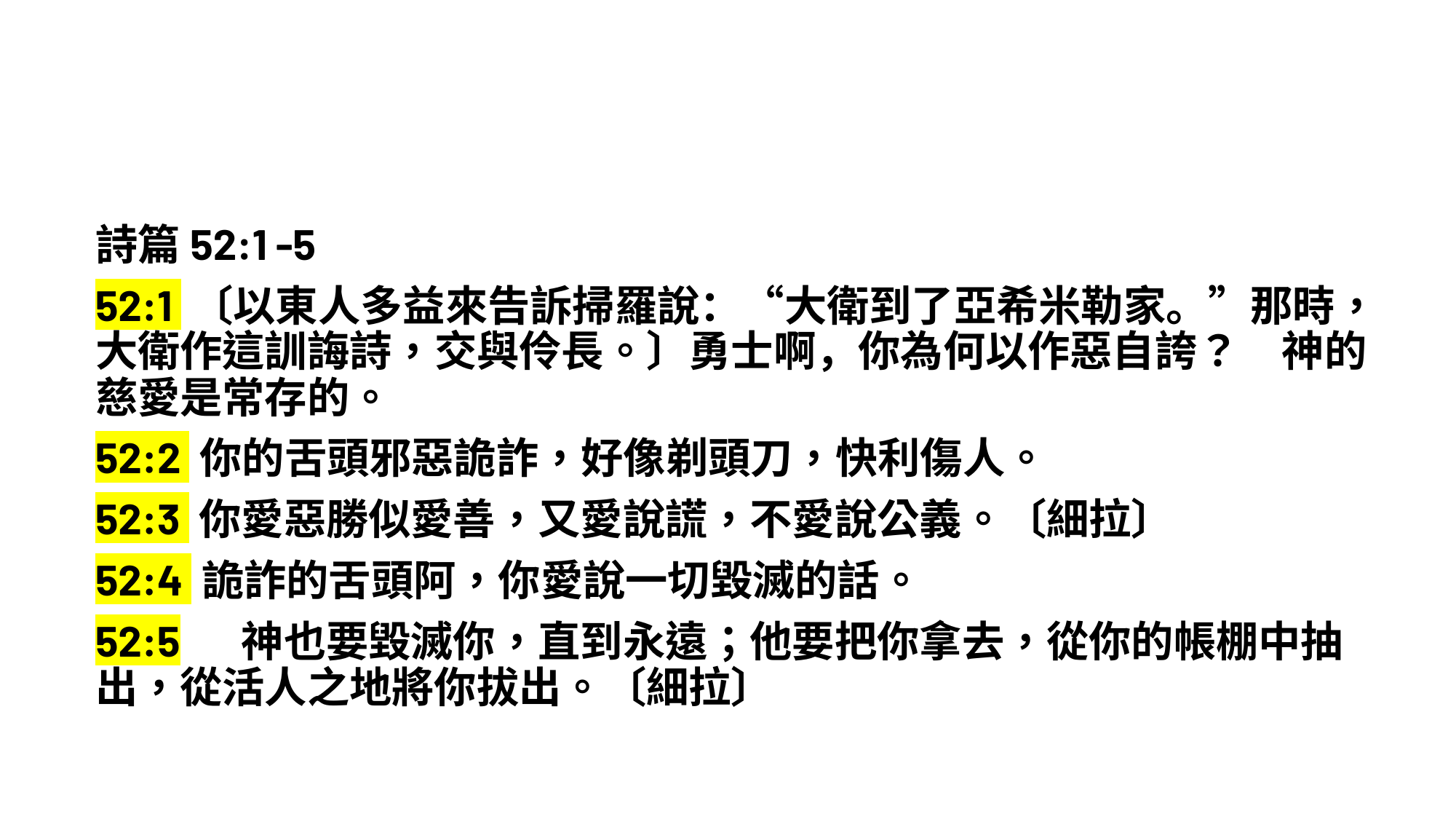

詩篇52:1 -5
52:1 〔以東人多益來告訴掃羅說：“大衛到了亞希米勒家。”那時，大衛作這訓誨詩，交與伶長。〕勇士啊，你為何以作惡自誇？　神的慈愛是常存的。
52:2 你的舌頭邪惡詭詐，好像剃頭刀，快利傷人。
52:3 你愛惡勝似愛善，又愛說謊，不愛說公義。〔細拉〕
52:4 詭詐的舌頭阿，你愛說一切毀滅的話。
52:5 　神也要毀滅你，直到永遠；他要把你拿去，從你的帳棚中抽出，從活人之地將你拔出。〔細拉〕